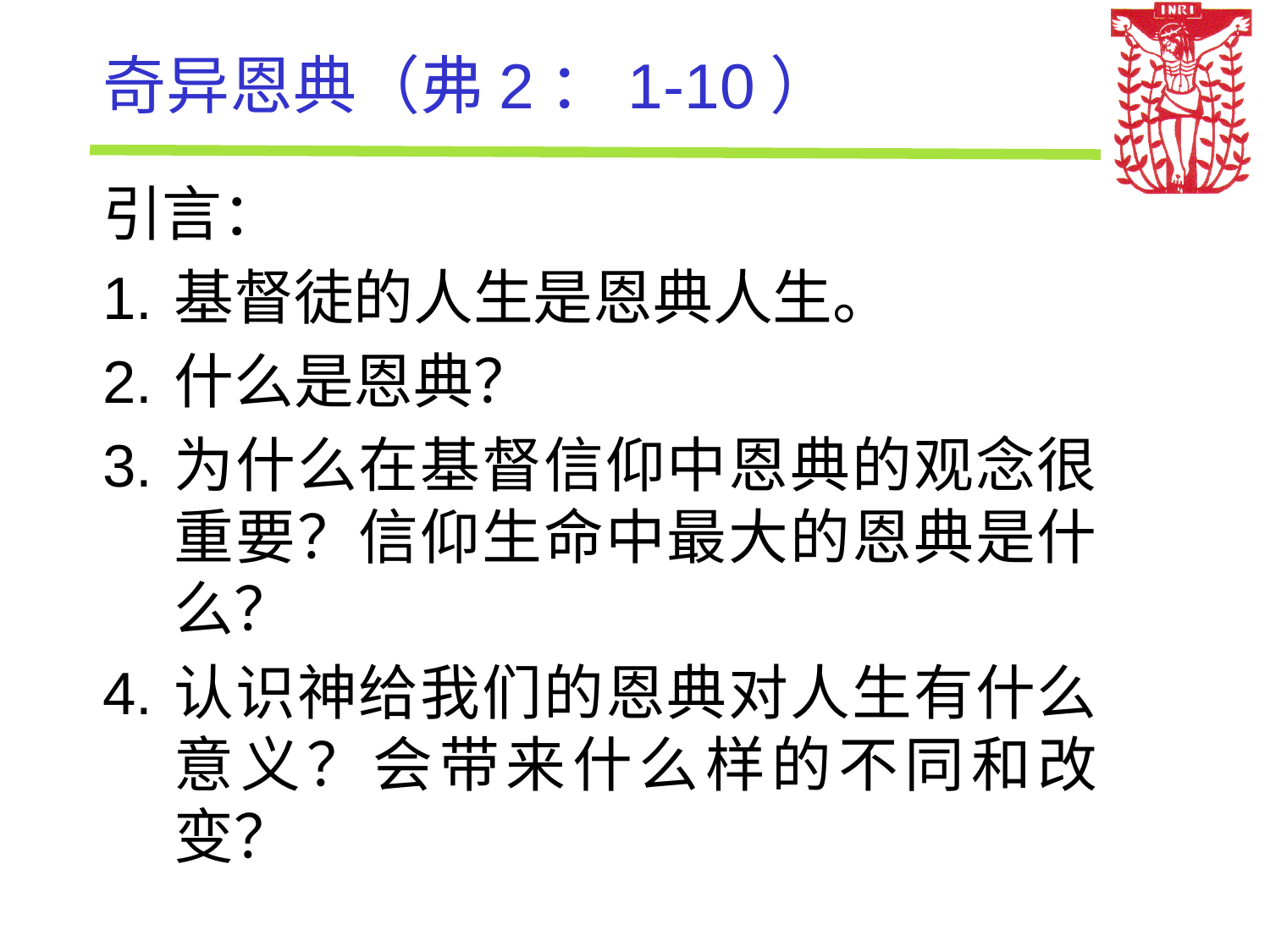

# 奇异恩典（弗2：1-10）
引言：
基督徒的人生是恩典人生。
什么是恩典？
为什么在基督信仰中恩典的观念很重要？信仰生命中最大的恩典是什么？
认识神给我们的恩典对人生有什么意义？会带来什么样的不同和改变？